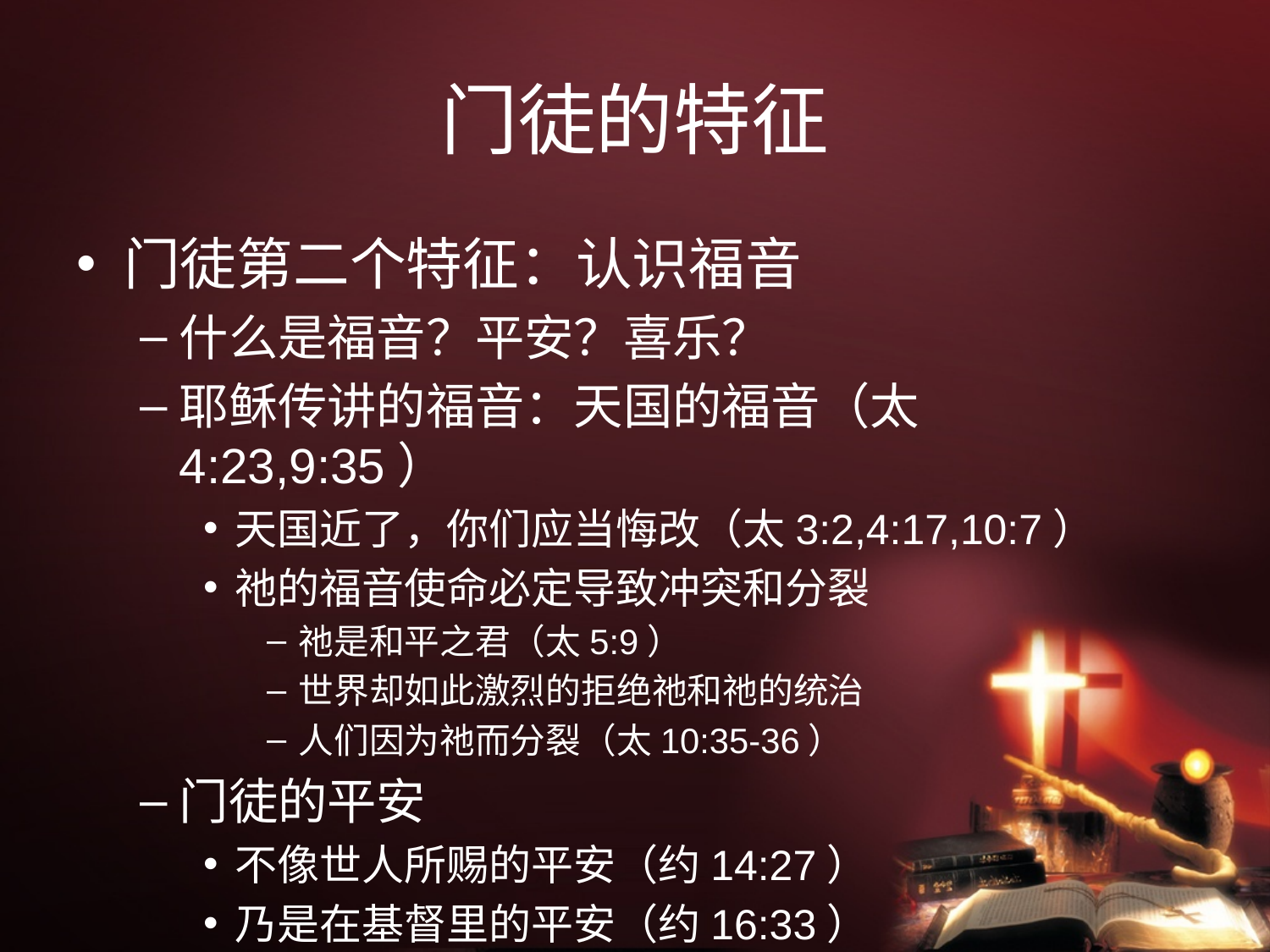

# 门徒的特征
门徒第二个特征：认识福音
什么是福音？平安？喜乐？
耶稣传讲的福音：天国的福音（太4:23,9:35）
天国近了，你们应当悔改（太3:2,4:17,10:7）
祂的福音使命必定导致冲突和分裂
祂是和平之君（太5:9）
世界却如此激烈的拒绝祂和祂的统治
人们因为祂而分裂（太10:35-36）
门徒的平安
不像世人所赐的平安（约14:27）
乃是在基督里的平安（约16:33）